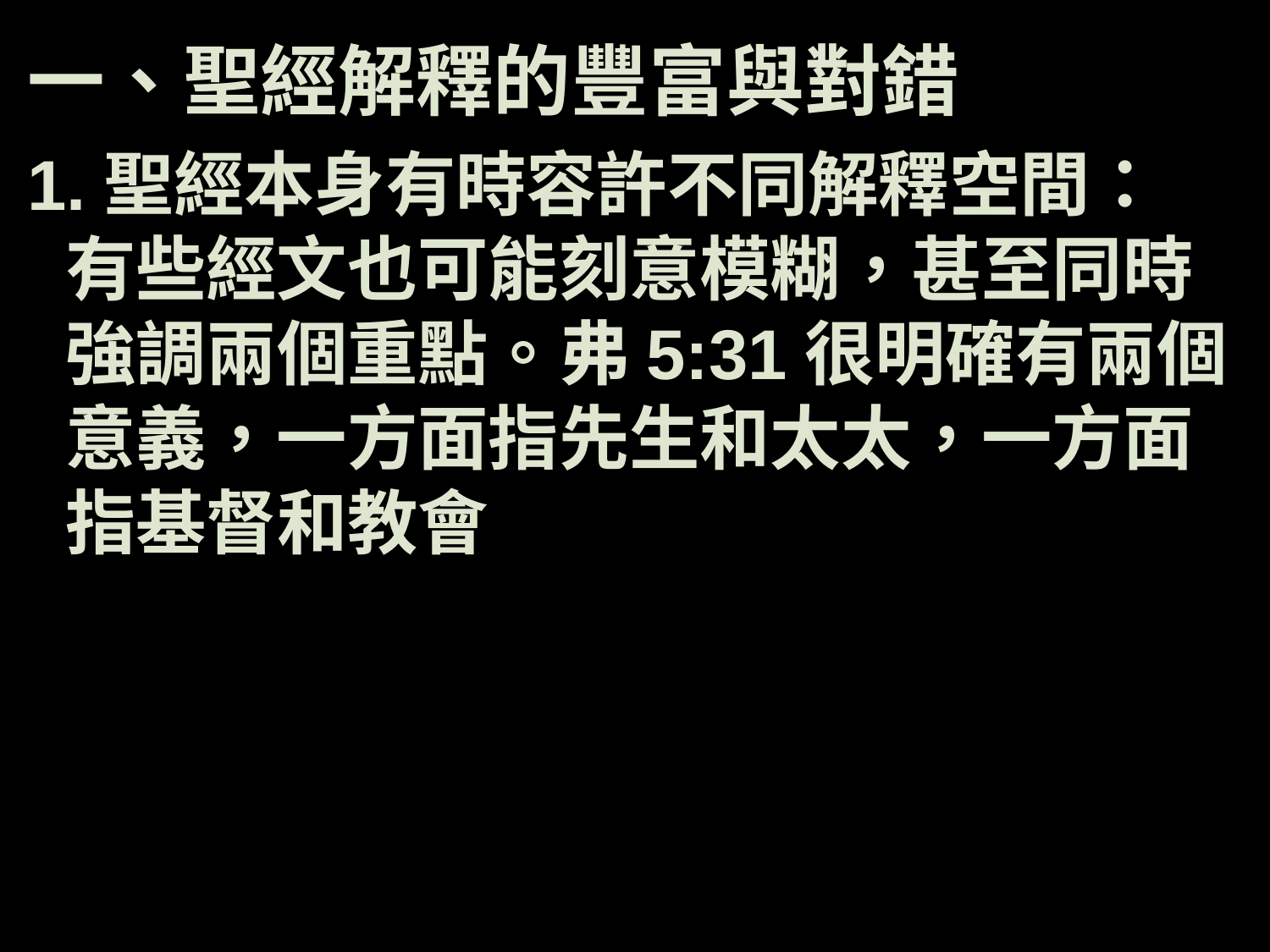

一、聖經解釋的豐富與對錯
1.聖經本身有時容許不同解釋空間：
有些經文也可能刻意模糊，甚至同時強調兩個重點。弗5:31很明確有兩個意義，一方面指先生和太太，一方面指基督和教會